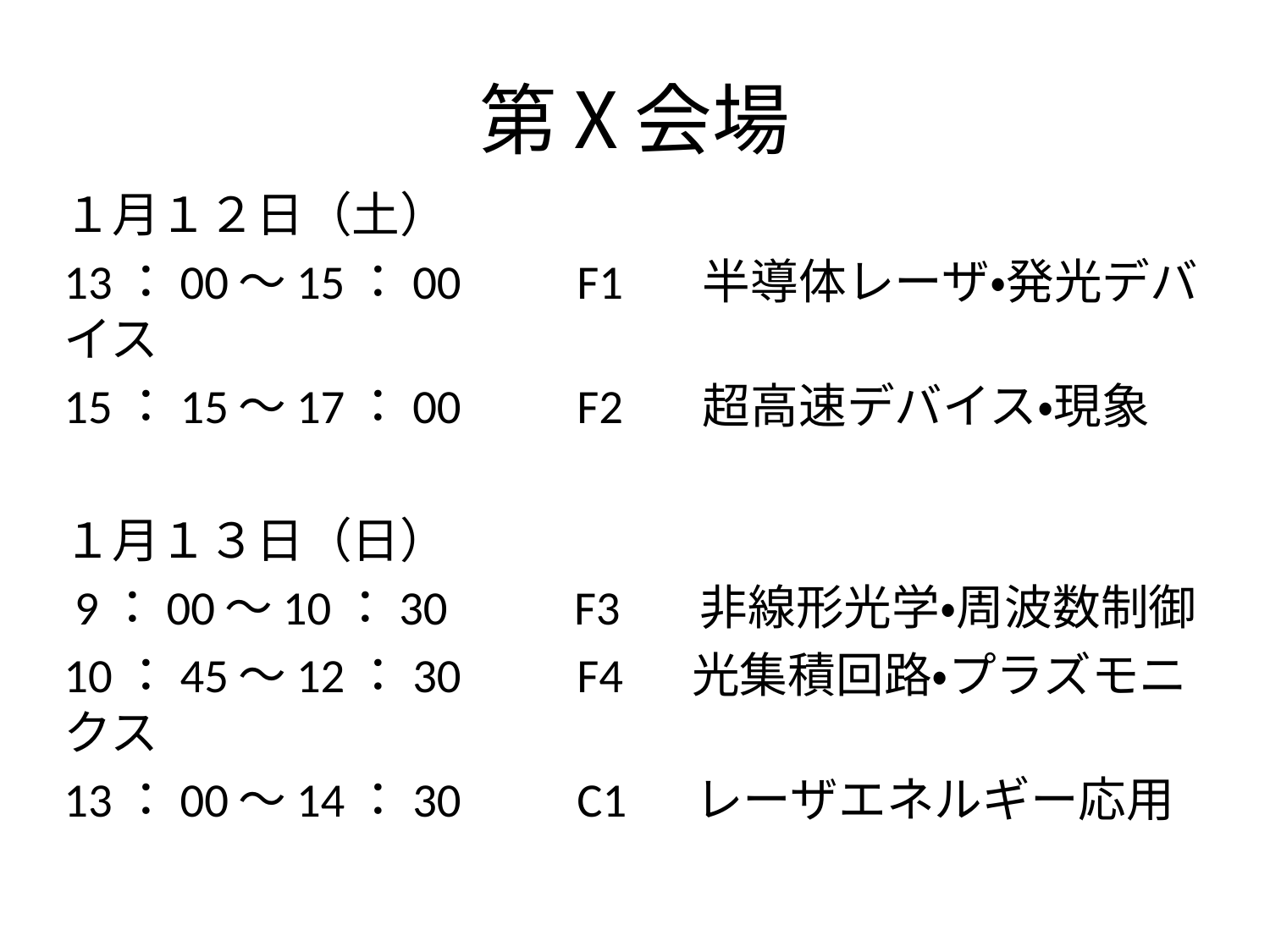

# 第Ⅹ会場
１月１２日（土）
13：00～15：00　　F1  　半導体レーザ・発光デバイス
15：15～17：00　　F2  　超高速デバイス・現象

１月１３日（日）
 9：00～10：30　 　F3  　非線形光学・周波数制御
10：45～12：30　　F4 　光集積回路・プラズモニクス
13：00～14：30　　C1 　レーザエネルギー応用